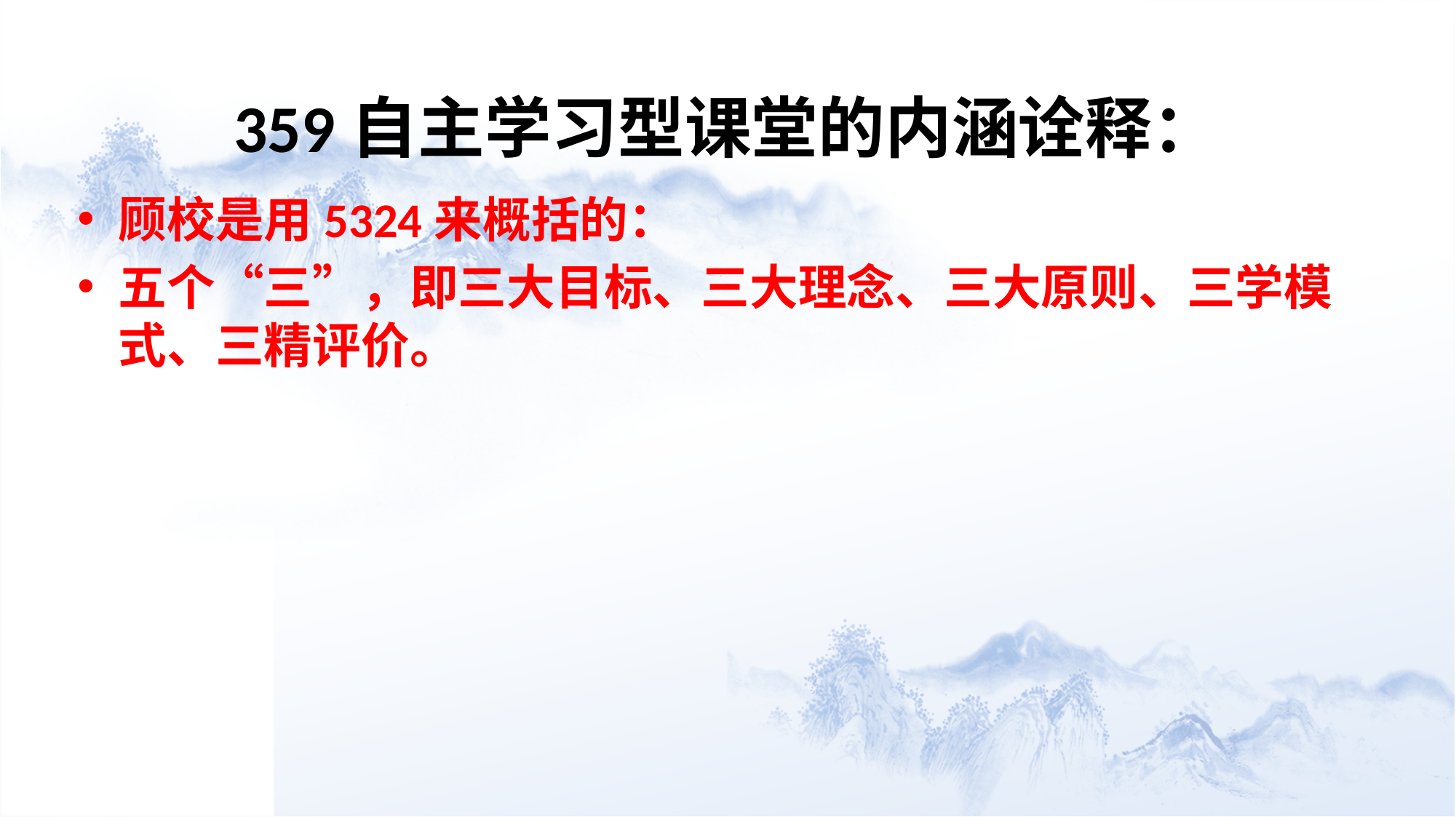

# 359自主学习型课堂的内涵诠释：
顾校是用5324来概括的：
五个“三”，即三大目标、三大理念、三大原则、三学模式、三精评价。